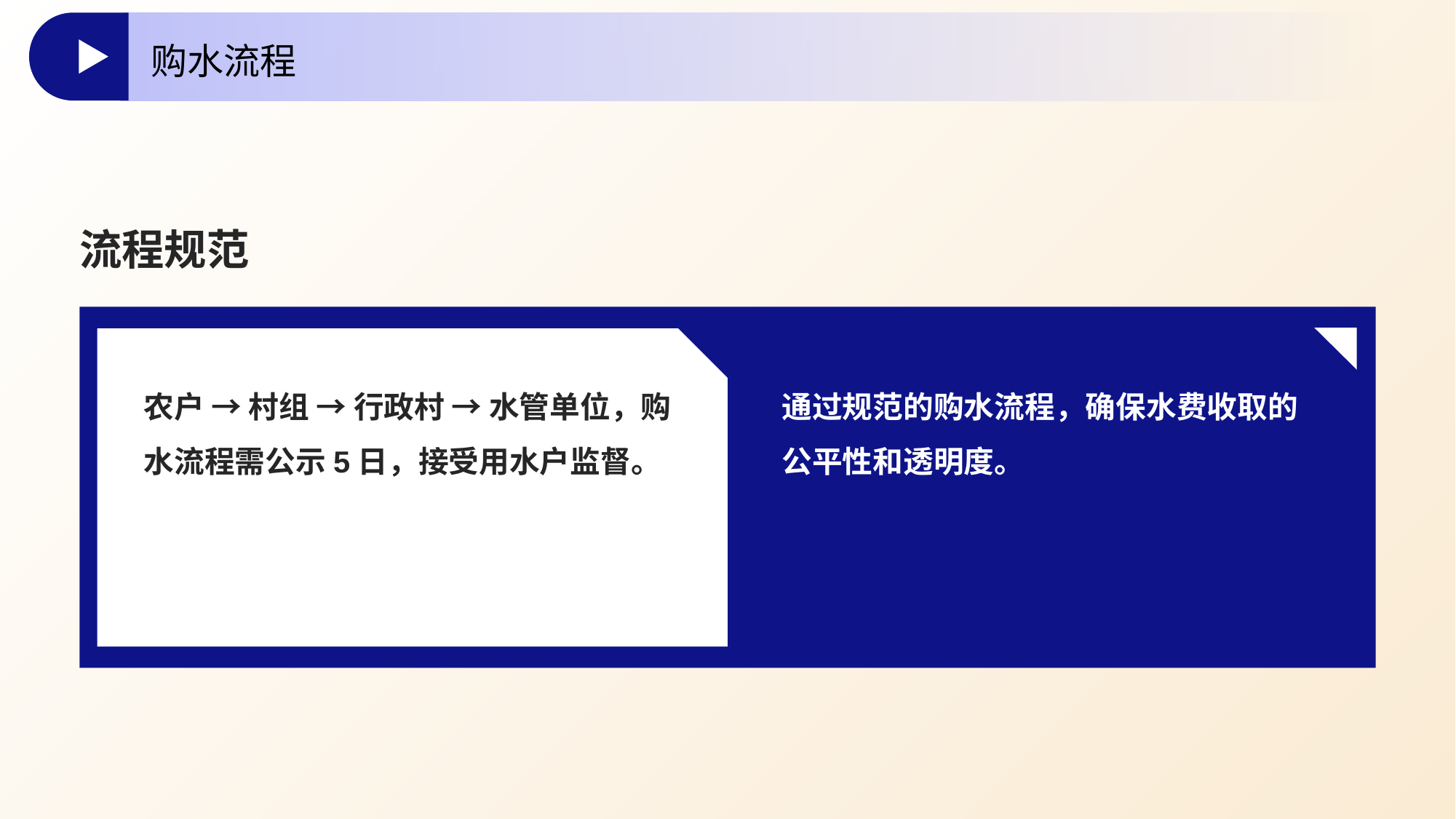

购水流程

流程规范

农户 → 村组 → 行政村 → 水管单位，购水流程需公示5日，接受用水户监督。
通过规范的购水流程，确保水费收取的公平性和透明度。